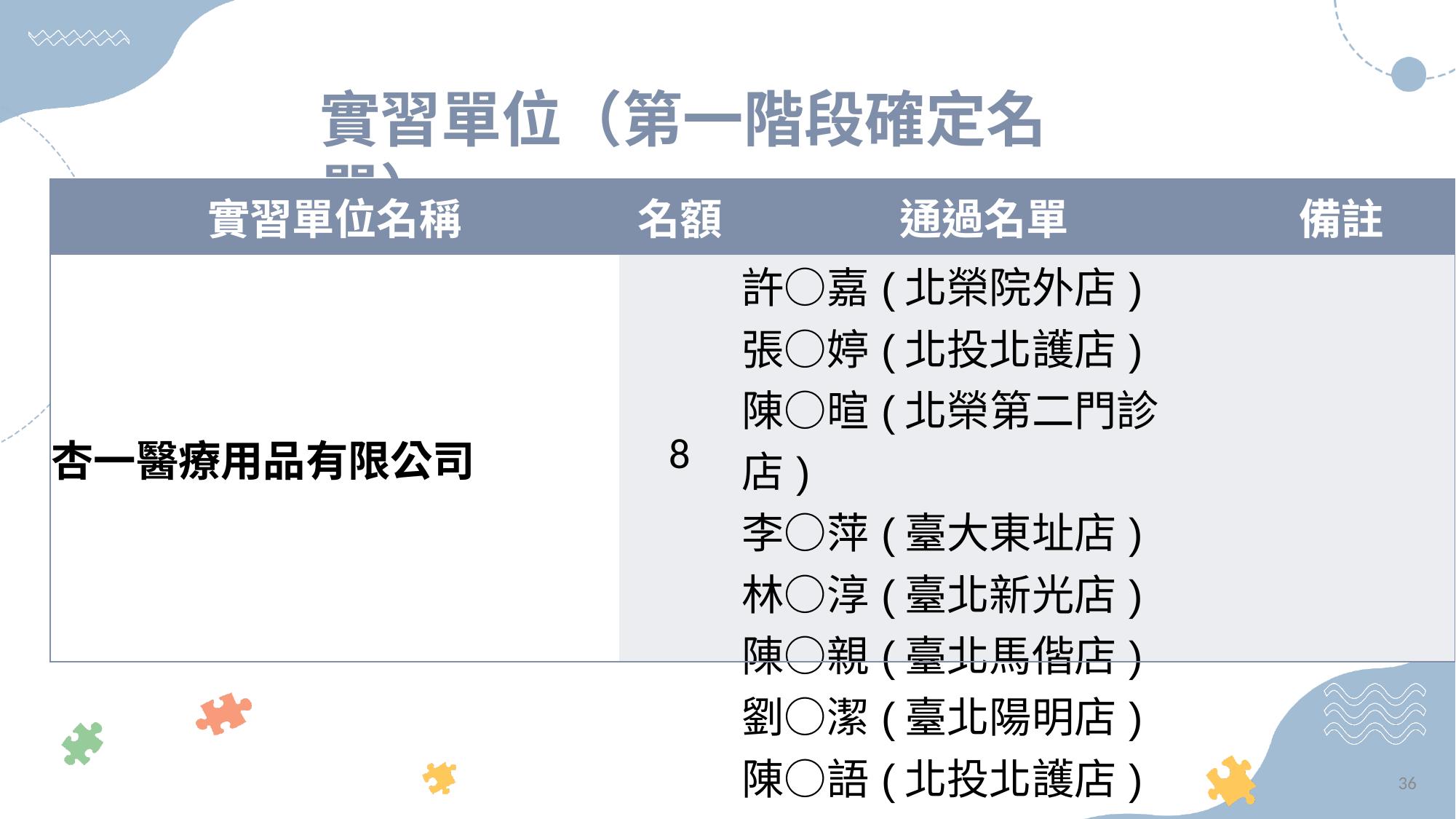

實習單位（第一階段確定名單）
| 實習單位名稱 | 名額 | 通過名單 | 備註 |
| --- | --- | --- | --- |
| 杏一醫療用品有限公司 | 8 | 許○嘉(北榮院外店) 張○婷(北投北護店) 陳○暄(北榮第二門診店) 李○萍(臺大東址店) 林○淳(臺北新光店) 陳○親(臺北馬偕店) 劉○潔(臺北陽明店) 陳○語(北投北護店) |  |
36